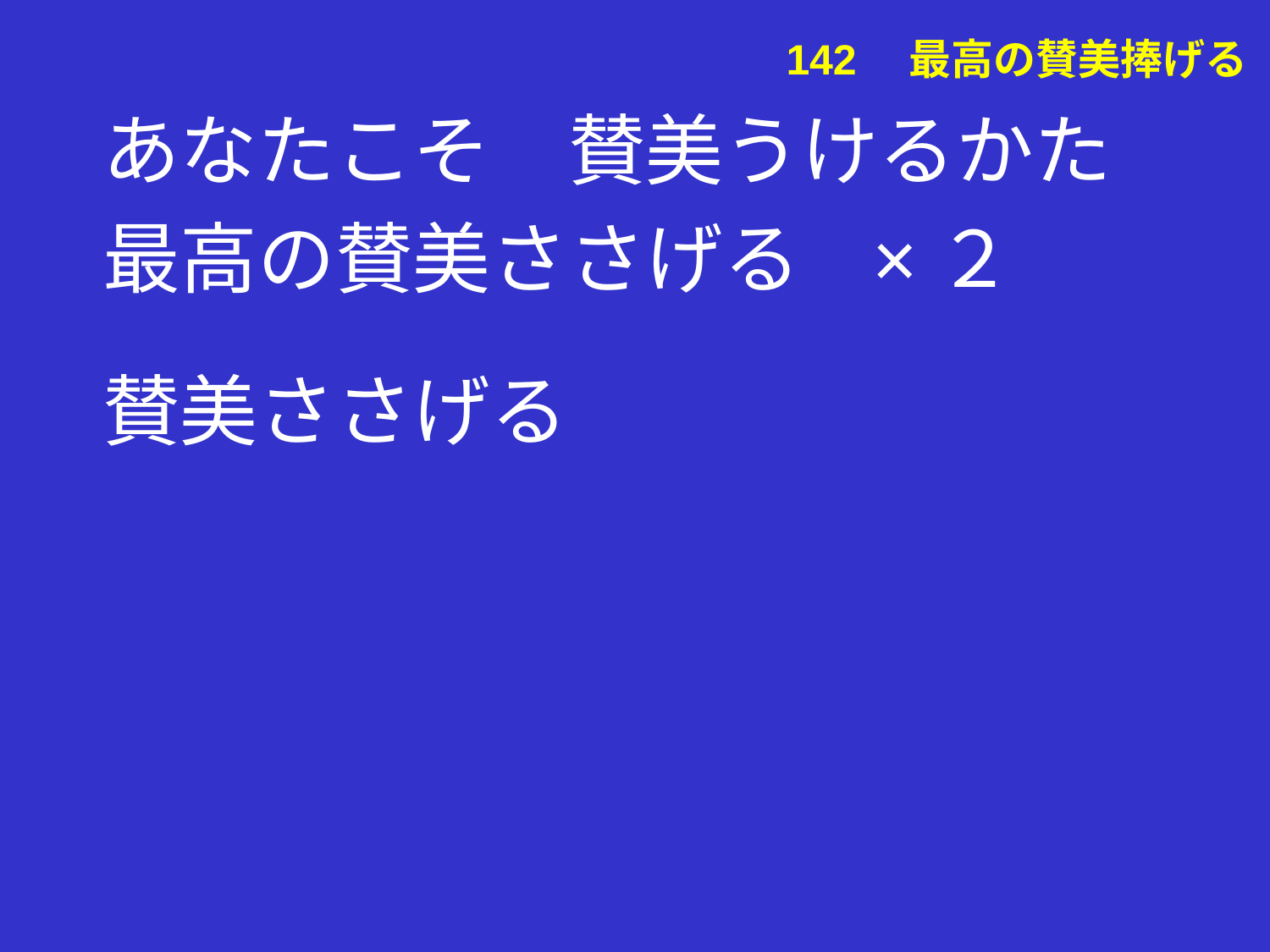

あなたこそ　賛美うけるかた
最高の賛美ささげる   ×２

賛美ささげる
# 142　最高の賛美捧げる